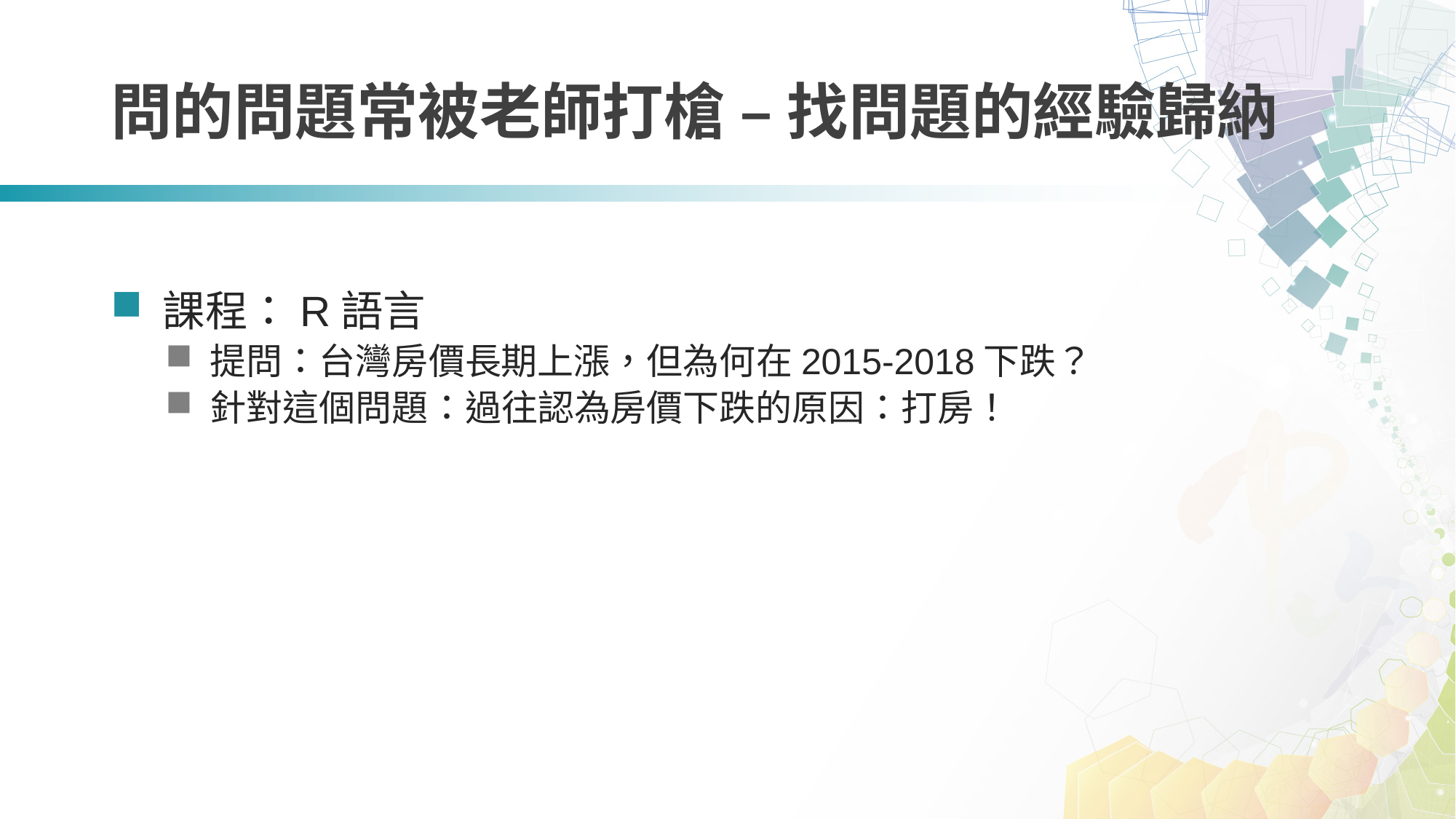

# 問的問題常被老師打槍 – 找問題的經驗歸納

 課程：R語言
 提問：台灣房價長期上漲，但為何在2015-2018下跌？
 針對這個問題：過往認為房價下跌的原因：打房！